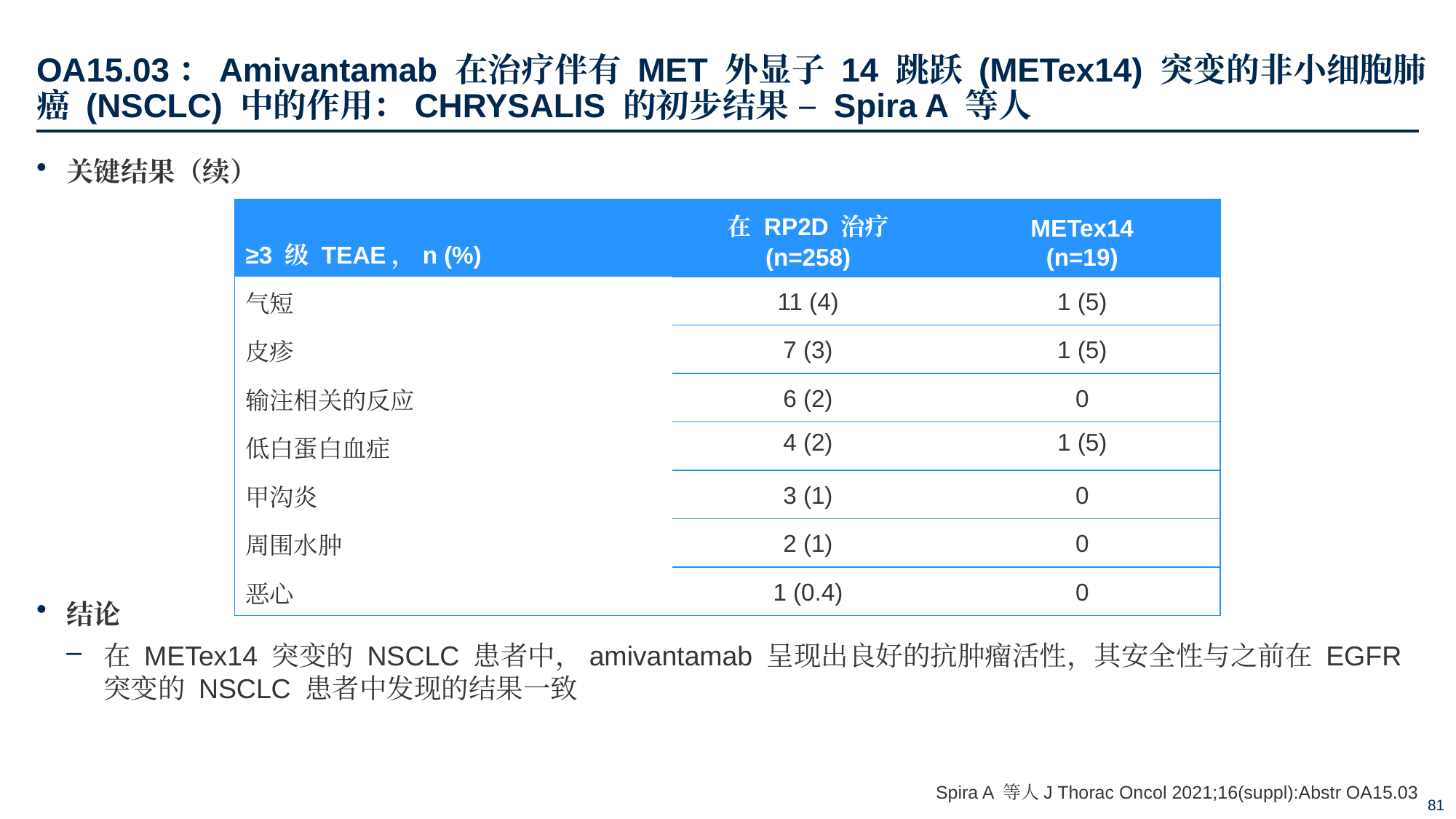

# OA15.03：Amivantamab 在治疗伴有 MET 外显子 14 跳跃 (METex14) 突变的非小细胞肺癌 (NSCLC) 中的作用：CHRYSALIS 的初步结果 – Spira A 等人
关键结果（续）
结论
在 METex14 突变的 NSCLC 患者中，amivantamab 呈现出良好的抗肿瘤活性，其安全性与之前在 EGFR 突变的 NSCLC 患者中发现的结果一致
| ≥3 级 TEAE，n (%) | 在 RP2D 治疗 (n=258) | METex14 (n=19) |
| --- | --- | --- |
| 气短 | 11 (4) | 1 (5) |
| 皮疹 | 7 (3) | 1 (5) |
| 输注相关的反应 | 6 (2) | 0 |
| 低白蛋白血症 | 4 (2) | 1 (5) |
| 甲沟炎 | 3 (1) | 0 |
| 周围水肿 | 2 (1) | 0 |
| 恶心 | 1 (0.4) | 0 |
Spira A 等人J Thorac Oncol 2021;16(suppl):Abstr OA15.03